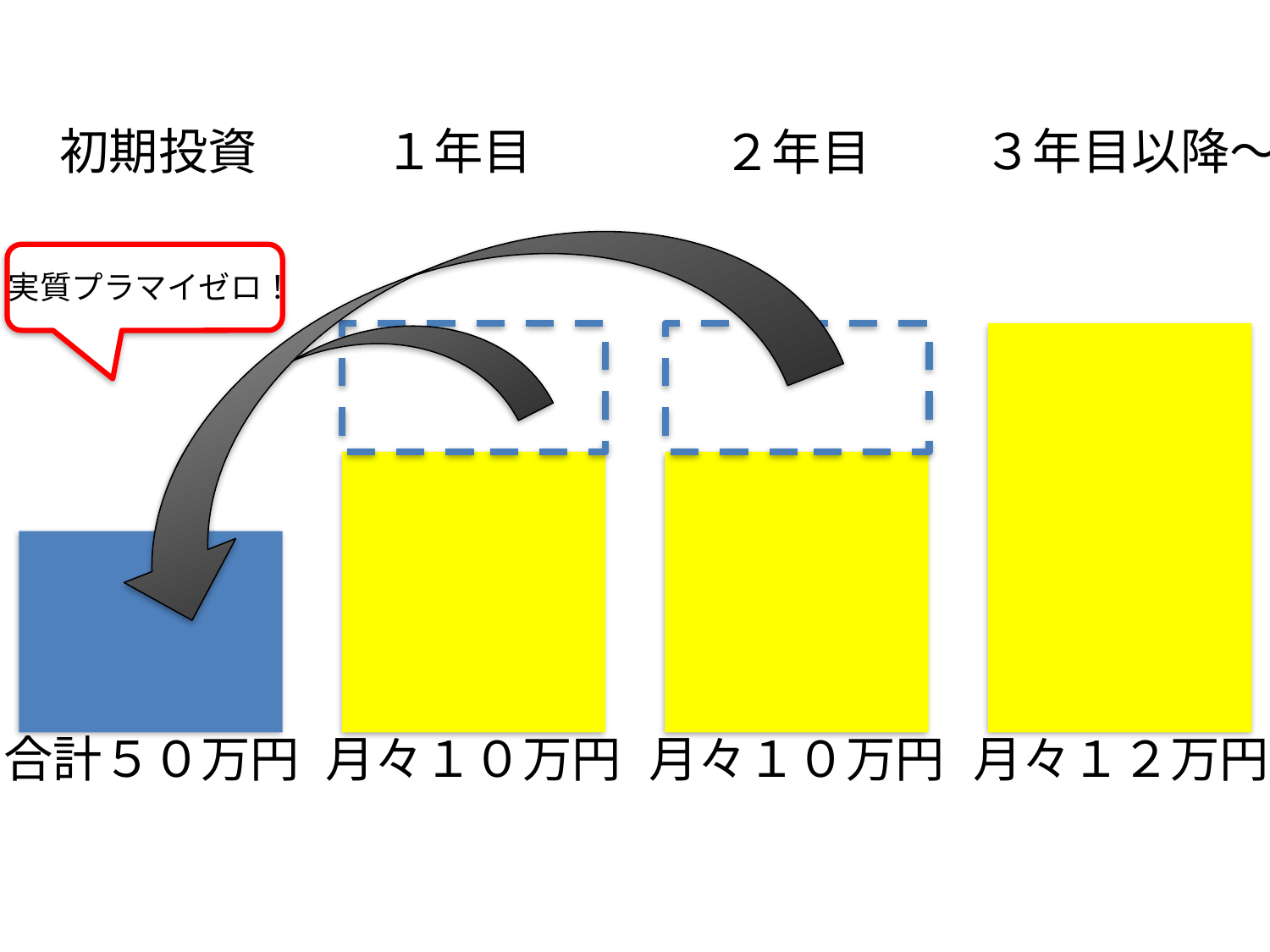

初期投資
１年目
３年目以降〜
２年目

実質プラマイゼロ！

合計５０万円
月々１０万円
月々１０万円
月々１２万円